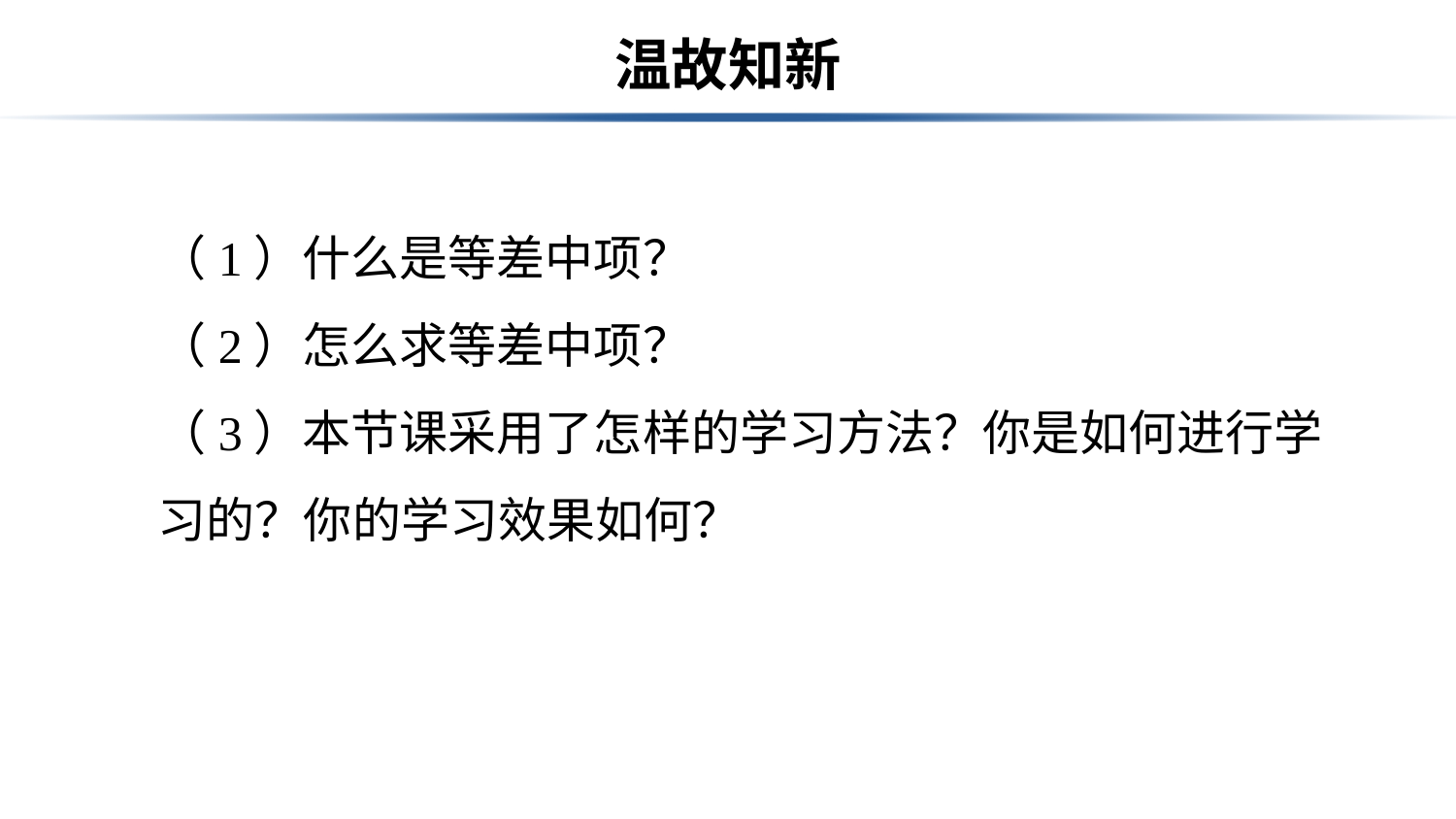

# 温故知新
（1）什么是等差中项？
（2）怎么求等差中项？
（3）本节课采用了怎样的学习方法？你是如何进行学习的？你的学习效果如何？